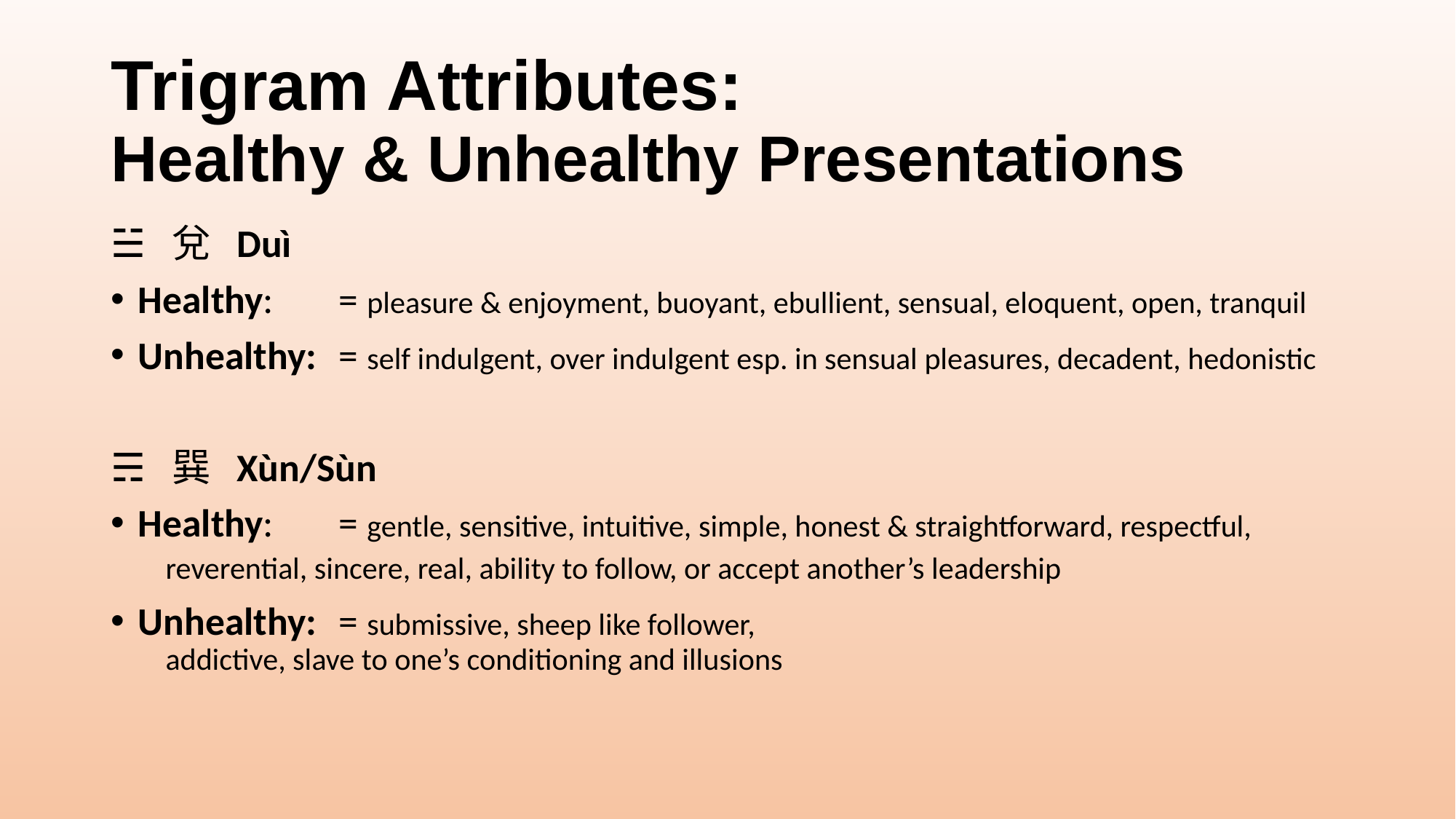

# Trigram Attributes: Healthy & Unhealthy Presentations
☱  兌  Duì
Healthy:	= pleasure & enjoyment, buoyant, ebullient, sensual, eloquent, open, tranquil
Unhealthy:	= self indulgent, over indulgent esp. in sensual pleasures, decadent, hedonistic

☴  巽  Xùn/Sùn
Healthy:	= gentle, sensitive, intuitive, simple, honest & straightforward, respectful,
		    reverential, sincere, real, ability to follow, or accept another’s leadership
Unhealthy:	= submissive, sheep like follower,
		    addictive, slave to one’s conditioning and illusions